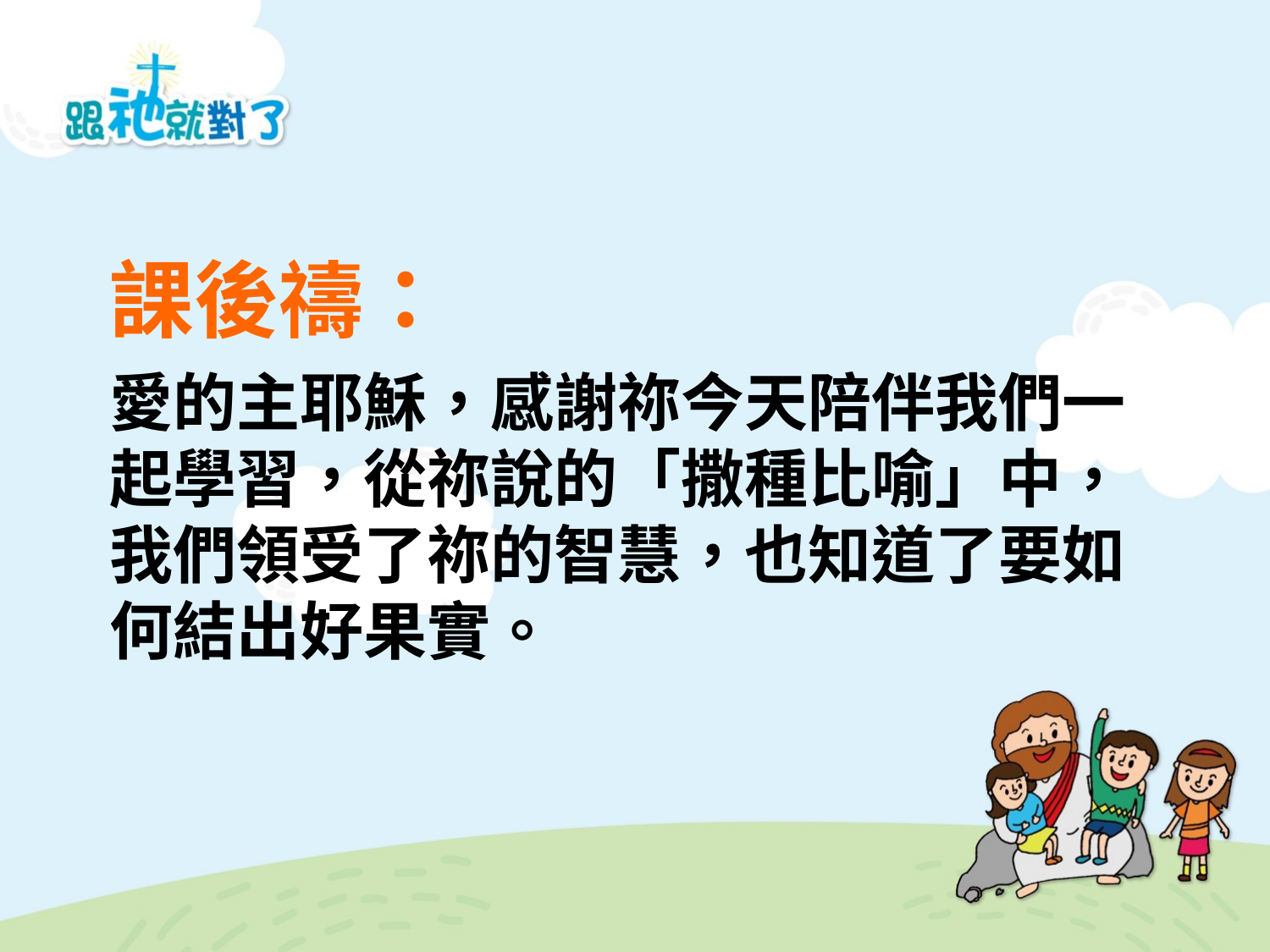

課後禱：
愛的主耶穌，感謝祢今天陪伴我們一起學習，從祢說的「撒種比喻」中，我們領受了祢的智慧，也知道了要如何結出好果實。